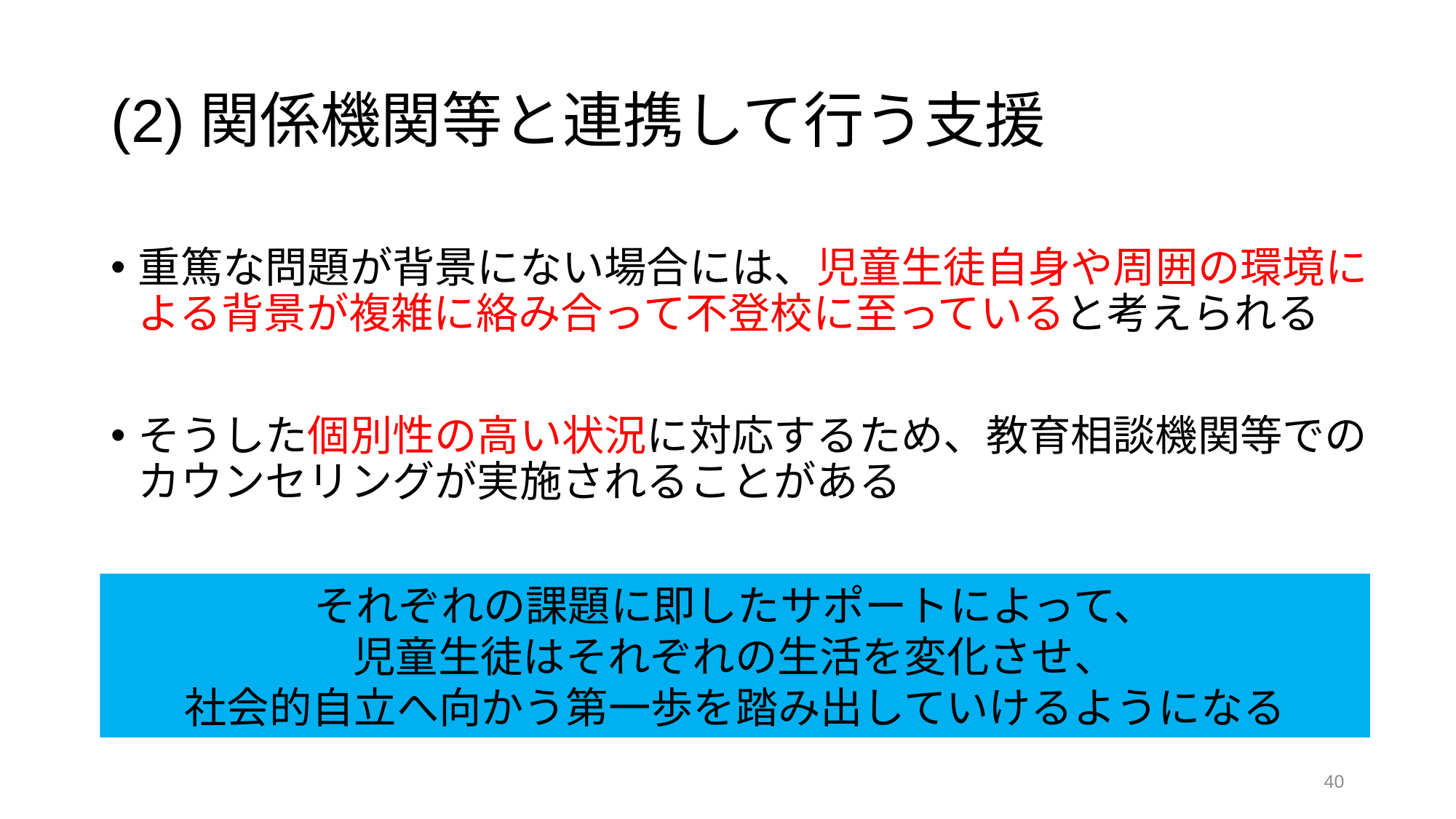

# (2)関係機関等と連携して行う支援
重篤な問題が背景にない場合には、児童生徒自身や周囲の環境による背景が複雑に絡み合って不登校に至っていると考えられる

そうした個別性の高い状況に対応するため、教育相談機関等でのカウンセリングが実施されることがある
それぞれの課題に即したサポートによって、
児童生徒はそれぞれの生活を変化させ、
社会的自立へ向かう第一歩を踏み出していけるようになる
40